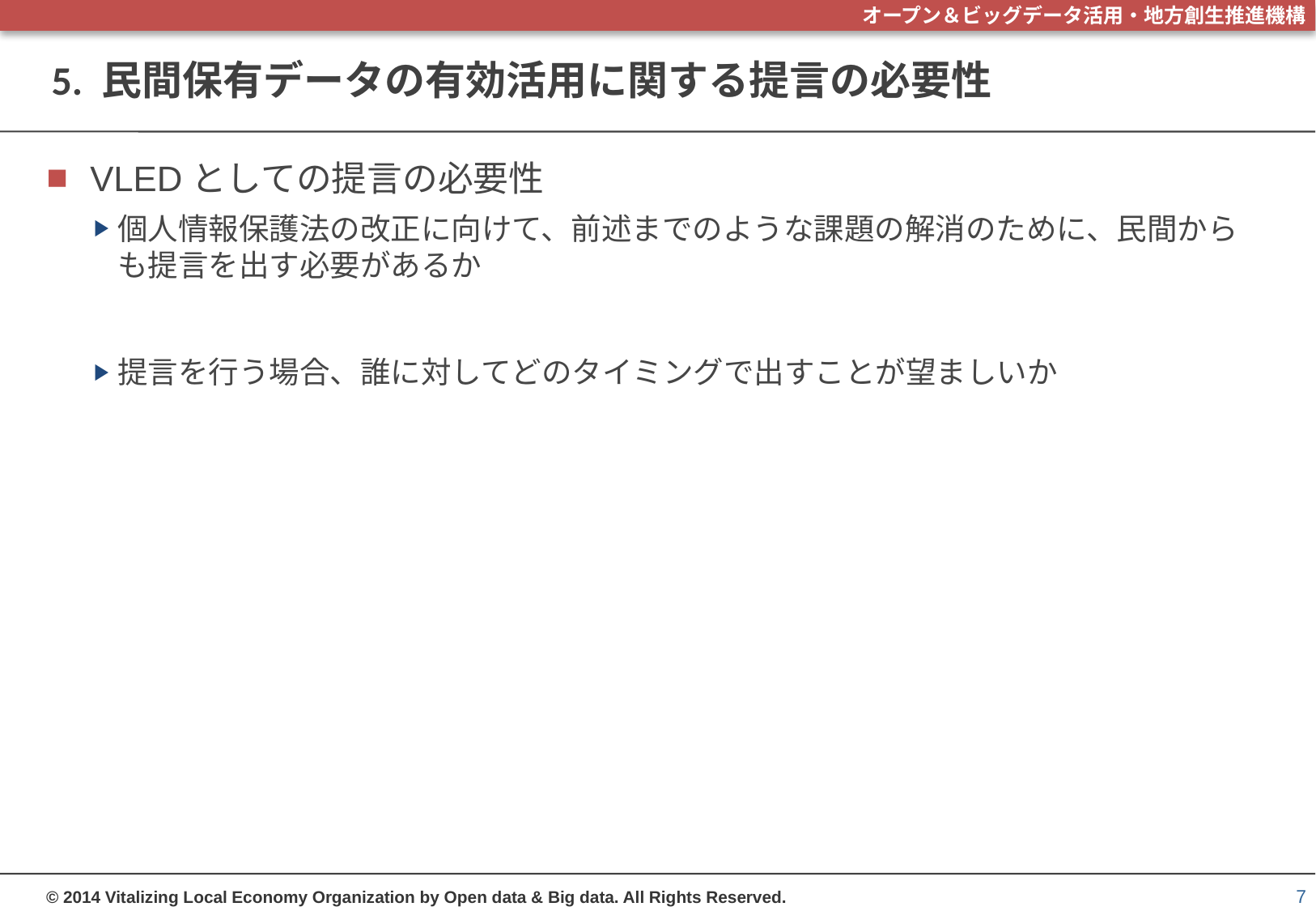

# 5. 民間保有データの有効活用に関する提言の必要性
VLEDとしての提言の必要性
個人情報保護法の改正に向けて、前述までのような課題の解消のために、民間からも提言を出す必要があるか

提言を行う場合、誰に対してどのタイミングで出すことが望ましいか
7